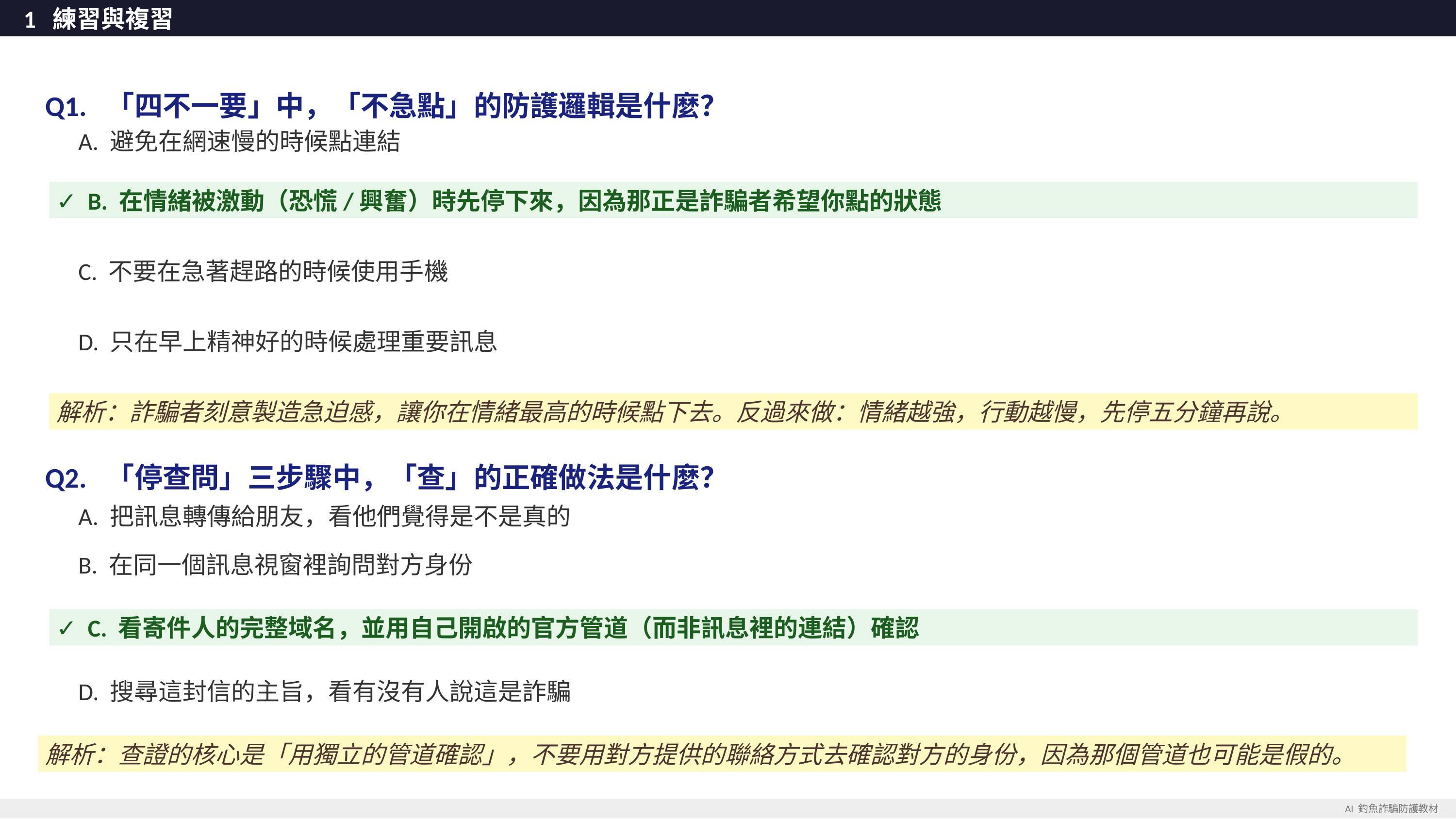

1  練習與複習
Q1.  「四不一要」中，「不急點」的防護邏輯是什麼？
    A. 避免在網速慢的時候點連結
✓  B. 在情緒被激動（恐慌/興奮）時先停下來，因為那正是詐騙者希望你點的狀態
    C. 不要在急著趕路的時候使用手機
    D. 只在早上精神好的時候處理重要訊息
解析：詐騙者刻意製造急迫感，讓你在情緒最高的時候點下去。反過來做：情緒越強，行動越慢，先停五分鐘再說。
Q2.  「停查問」三步驟中，「查」的正確做法是什麼？
    A. 把訊息轉傳給朋友，看他們覺得是不是真的
    B. 在同一個訊息視窗裡詢問對方身份
✓  C. 看寄件人的完整域名，並用自己開啟的官方管道（而非訊息裡的連結）確認
    D. 搜尋這封信的主旨，看有沒有人說這是詐騙
解析：查證的核心是「用獨立的管道確認」，不要用對方提供的聯絡方式去確認對方的身份，因為那個管道也可能是假的。
AI 釣魚詐騙防護教材